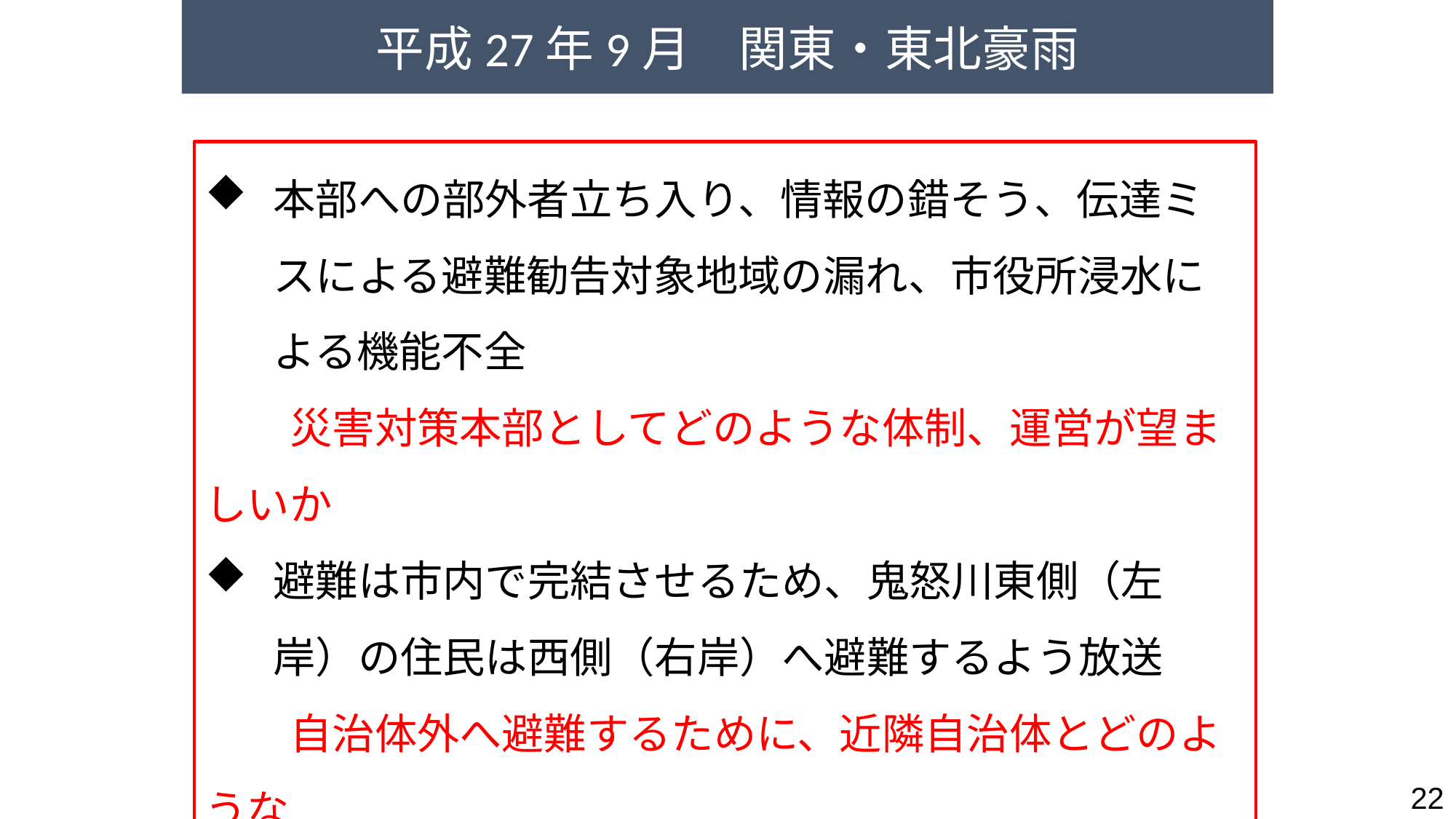

平成27年9月　関東・東北豪雨
本部への部外者立ち入り、情報の錯そう、伝達ミスによる避難勧告対象地域の漏れ、市役所浸水による機能不全
　　災害対策本部としてどのような体制、運営が望ましいか
避難は市内で完結させるため、鬼怒川東側（左岸）の住民は西側（右岸）へ避難するよう放送
　　自治体外へ避難するために、近隣自治体とどのような
　　調整が必要か
22